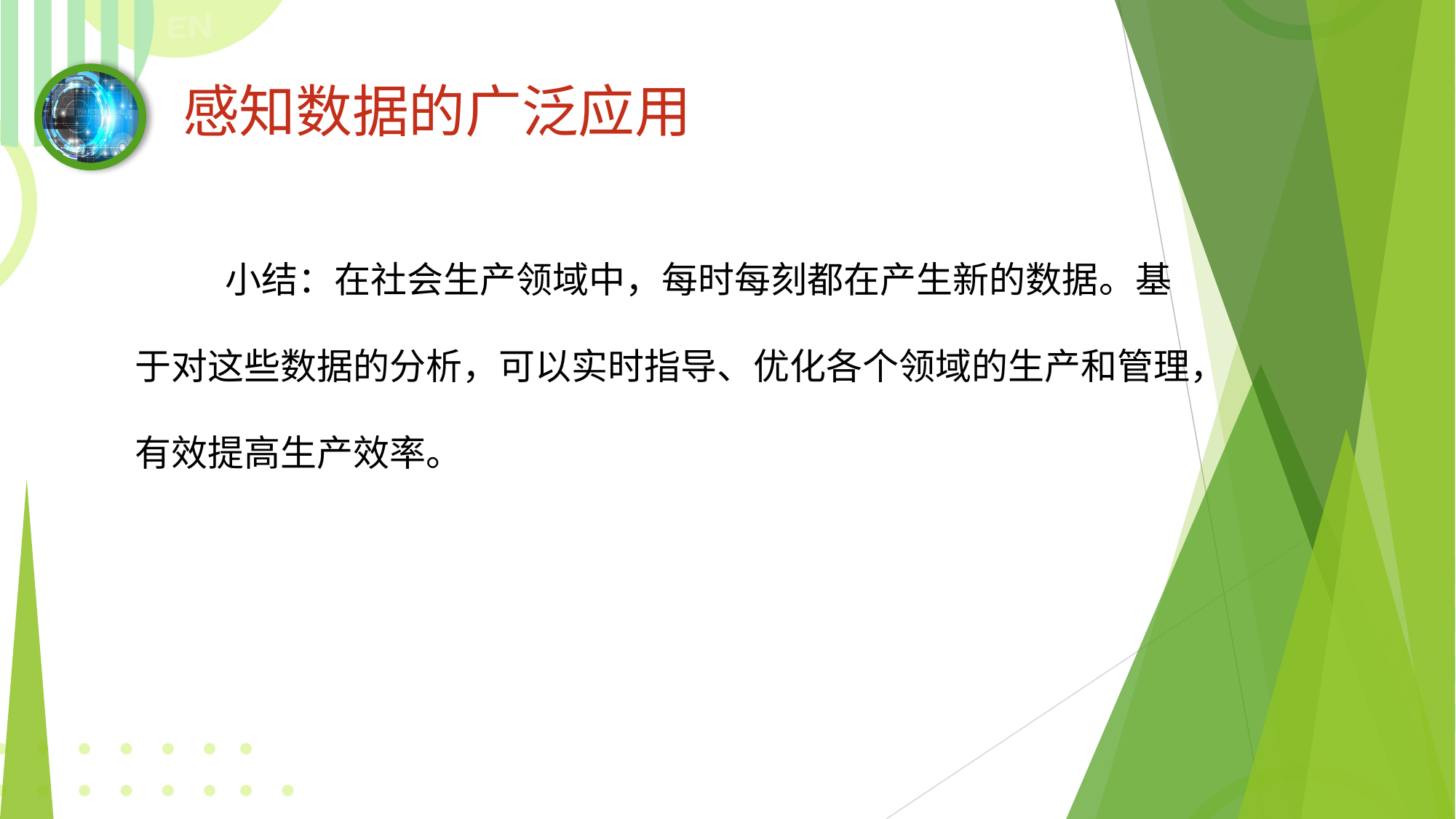

感知数据的广泛应用

          小结：在社会生产领域中，每时每刻都在产生新的数据。基于对这些数据的分析，可以实时指导、优化各个领域的生产和管理，有效提高生产效率。